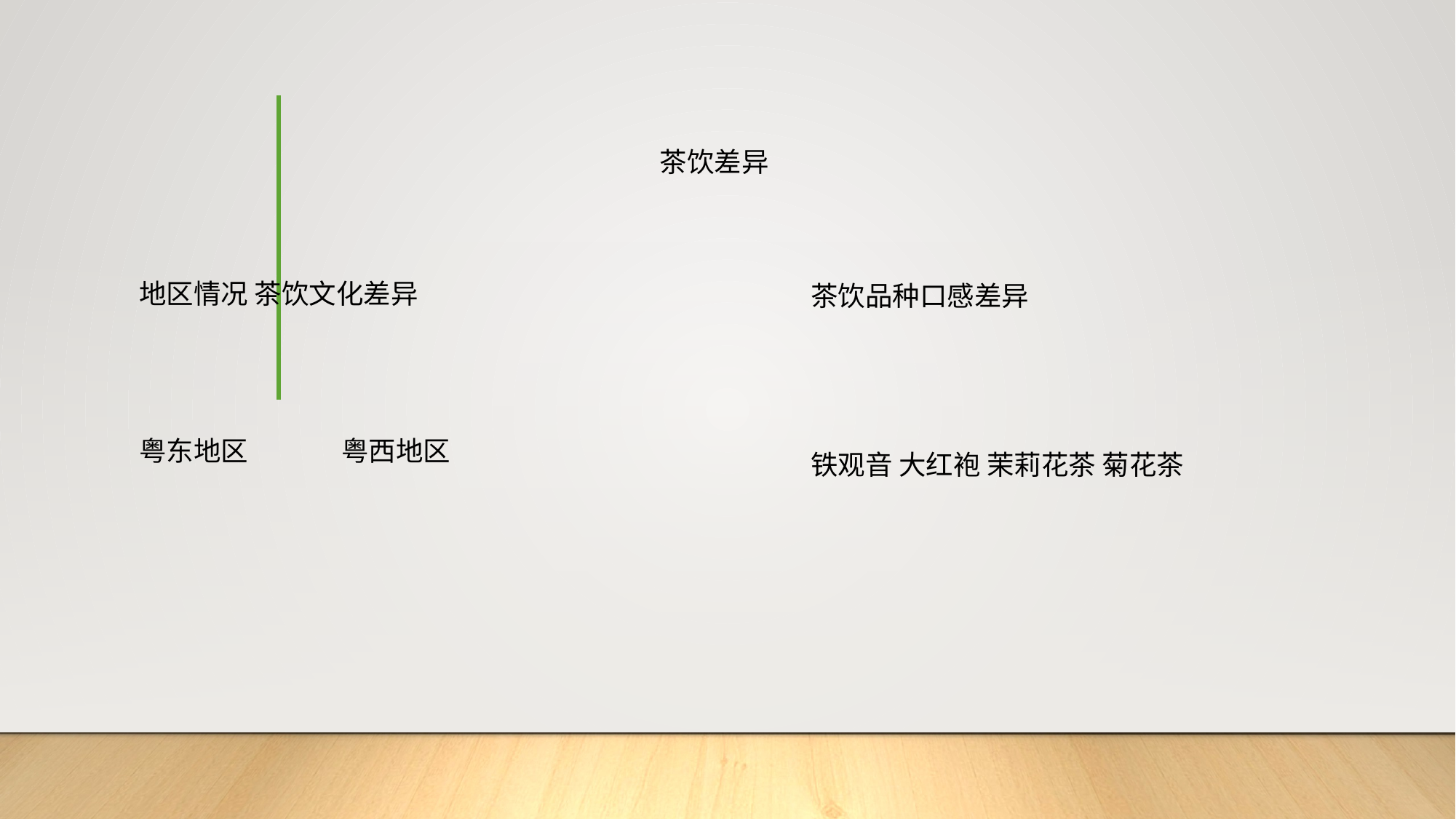

茶饮差异
地区情况 茶饮文化差异
茶饮品种口感差异
粤东地区
粤西地区
铁观音 大红袍 茉莉花茶 菊花茶